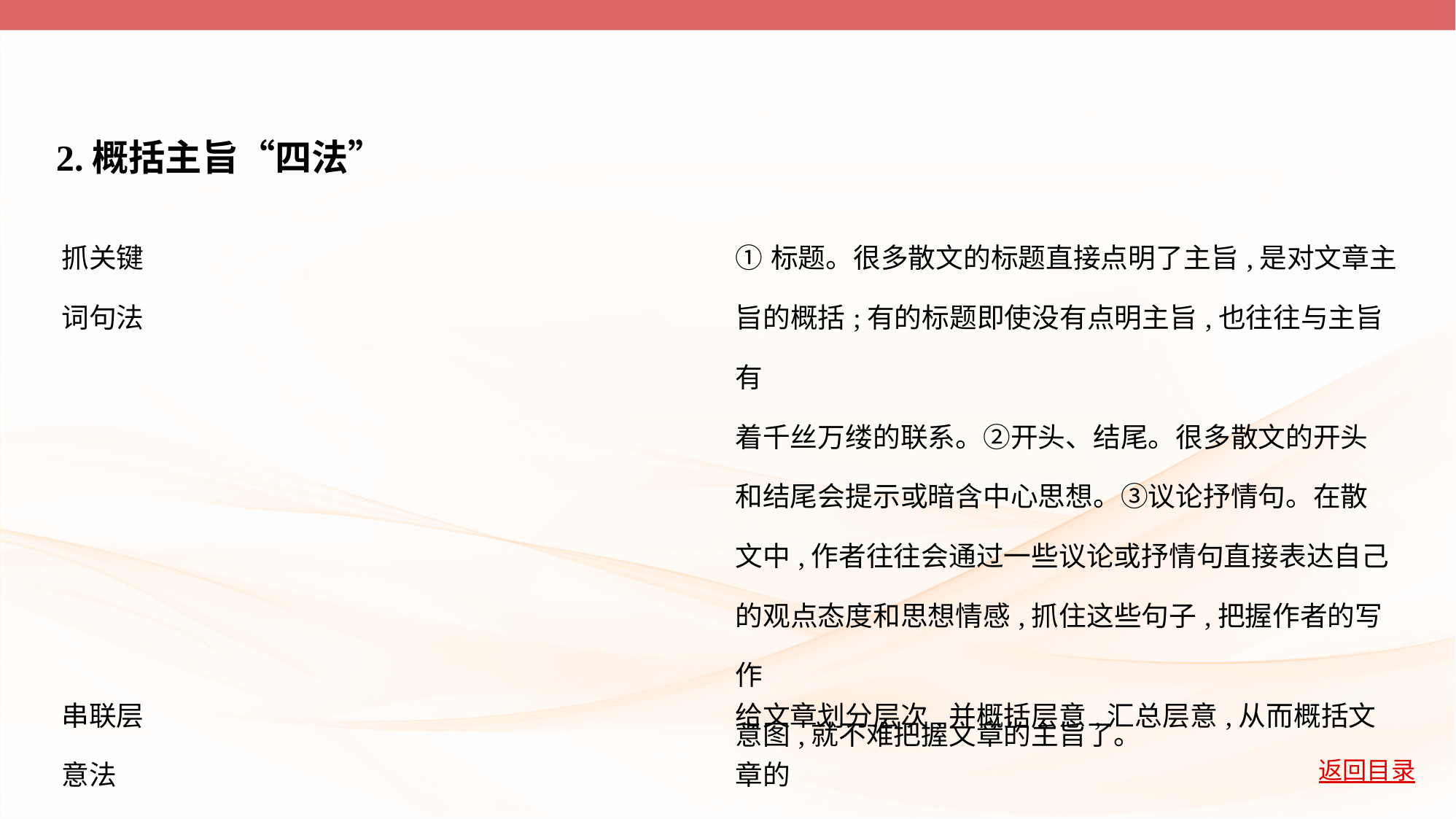

2.概括主旨“四法”
| 抓关键 词句法 | ①标题。很多散文的标题直接点明了主旨,是对文章主 旨的概括;有的标题即使没有点明主旨,也往往与主旨有 着千丝万缕的联系。②开头、结尾。很多散文的开头 和结尾会提示或暗含中心思想。③议论抒情句。在散 文中,作者往往会通过一些议论或抒情句直接表达自己 的观点态度和思想情感,抓住这些句子,把握作者的写作 意图,就不难把握文章的主旨了。 |
| --- | --- |
| 串联层 意法 | 给文章划分层次,并概括层意,汇总层意,从而概括文章的 主旨。 |